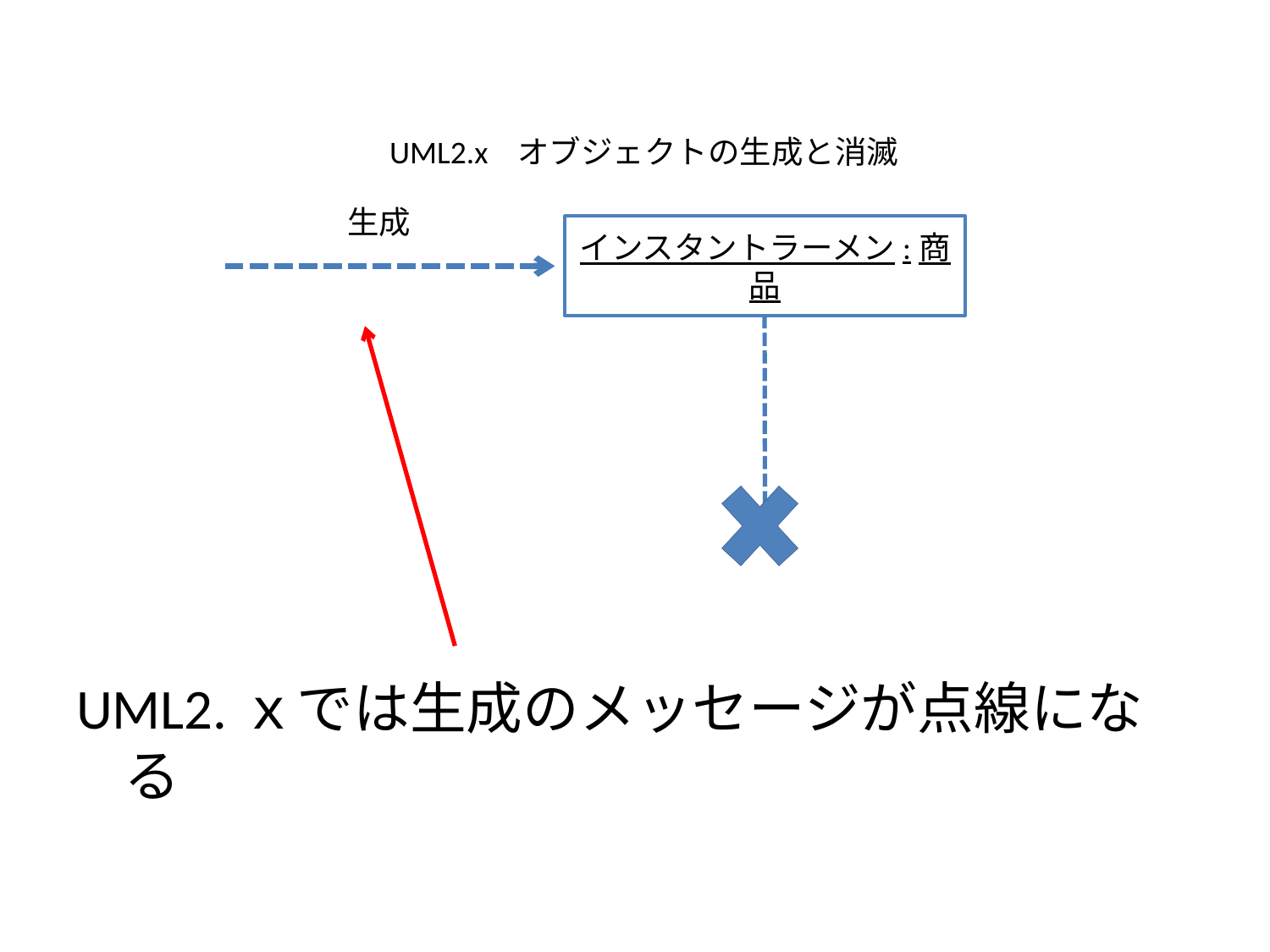

UML2.x
オブジェクトの生成と消滅
生成
インスタントラーメン:商品

UML2.ｘでは生成のメッセージが点線になる